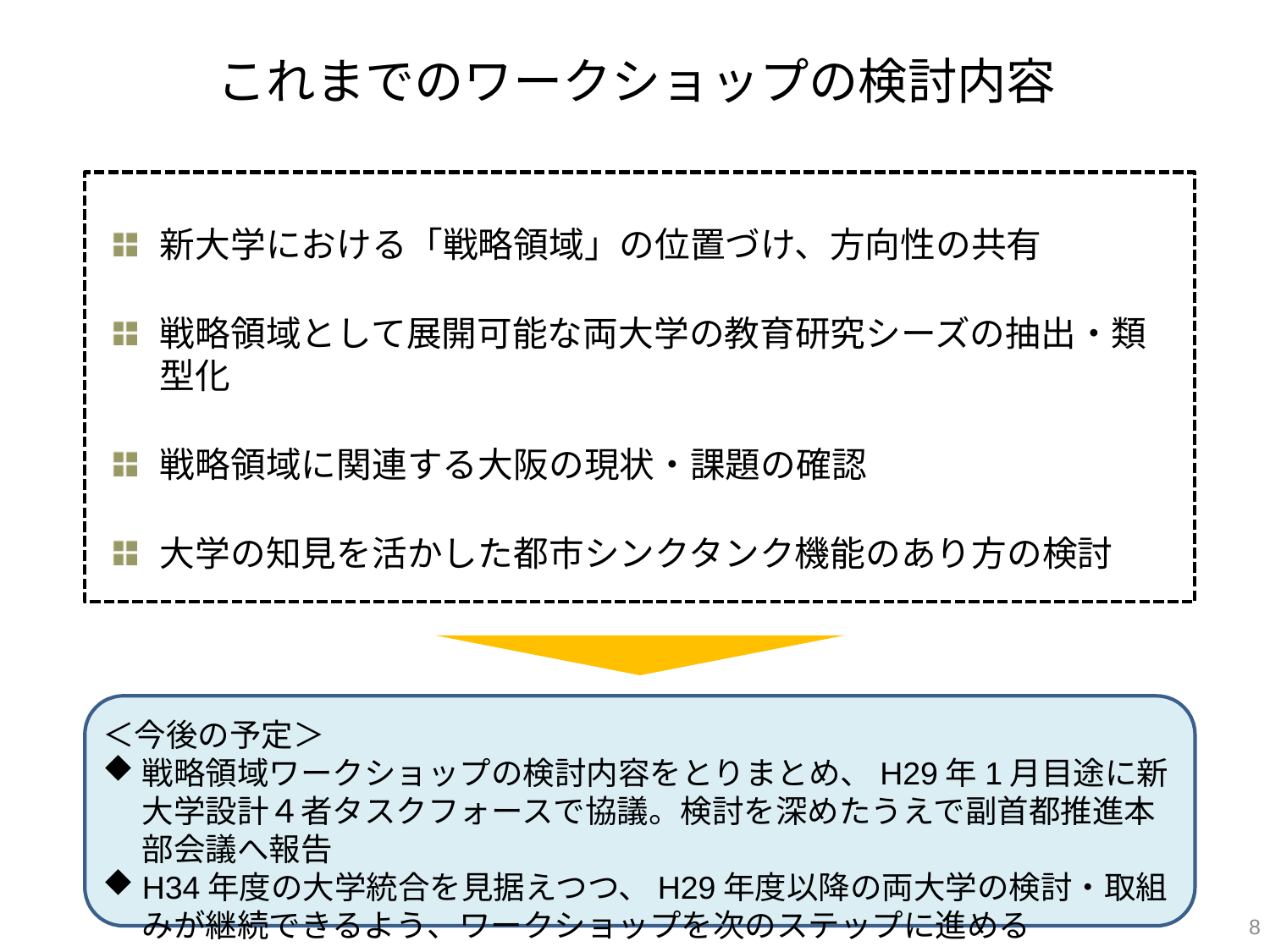

# これまでのワークショップの検討内容

新大学における「戦略領域」の位置づけ、方向性の共有

戦略領域として展開可能な両大学の教育研究シーズの抽出・類型化

戦略領域に関連する大阪の現状・課題の確認

大学の知見を活かした都市シンクタンク機能のあり方の検討

＜今後の予定＞
戦略領域ワークショップの検討内容をとりまとめ、H29年1月目途に新大学設計４者タスクフォースで協議。検討を深めたうえで副首都推進本部会議へ報告
H34年度の大学統合を見据えつつ、H29年度以降の両大学の検討・取組みが継続できるよう、ワークショップを次のステップに進める
8